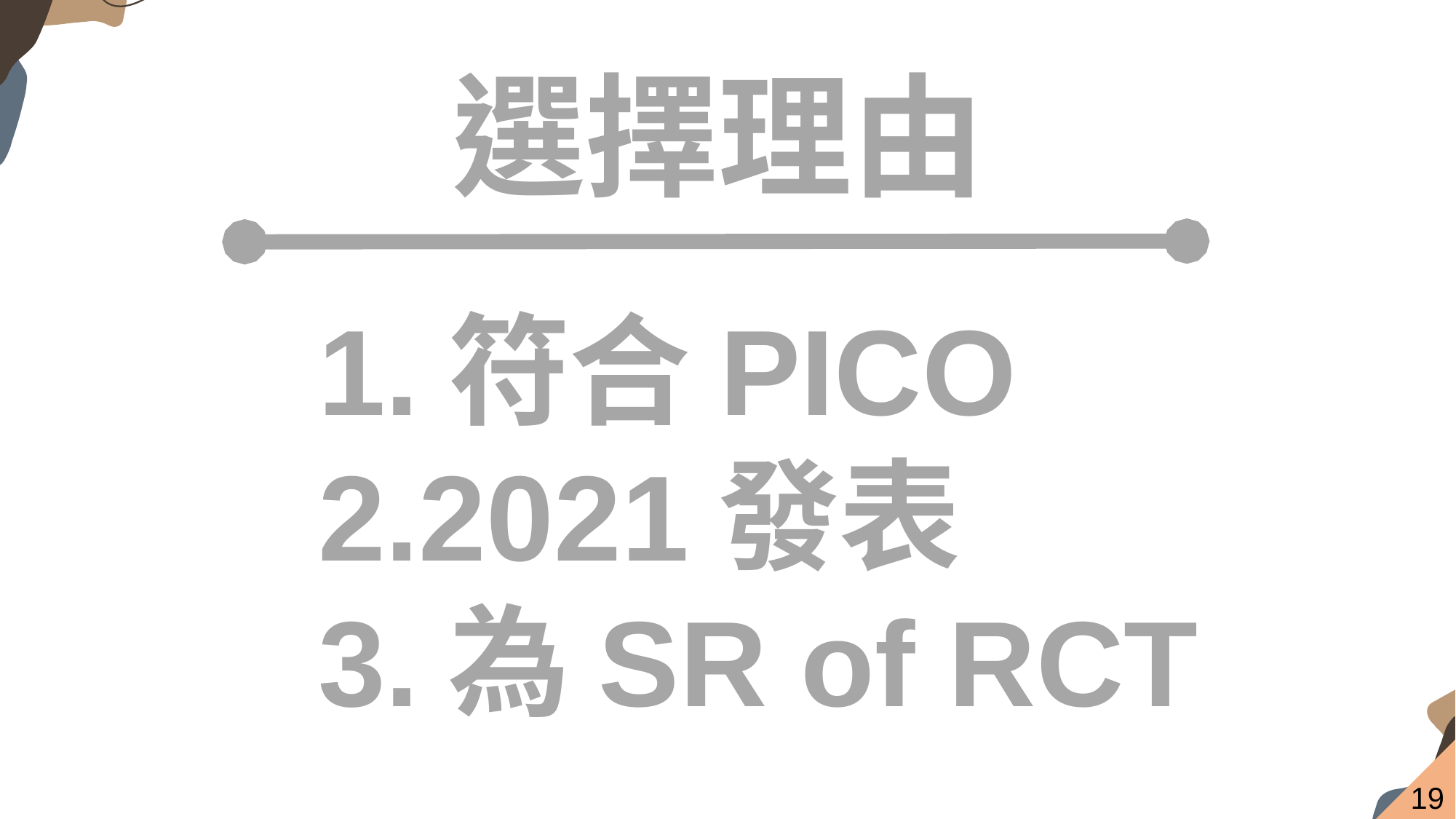

選擇理由
1.符合PICO
2.2021發表
3.為SR of RCT

19